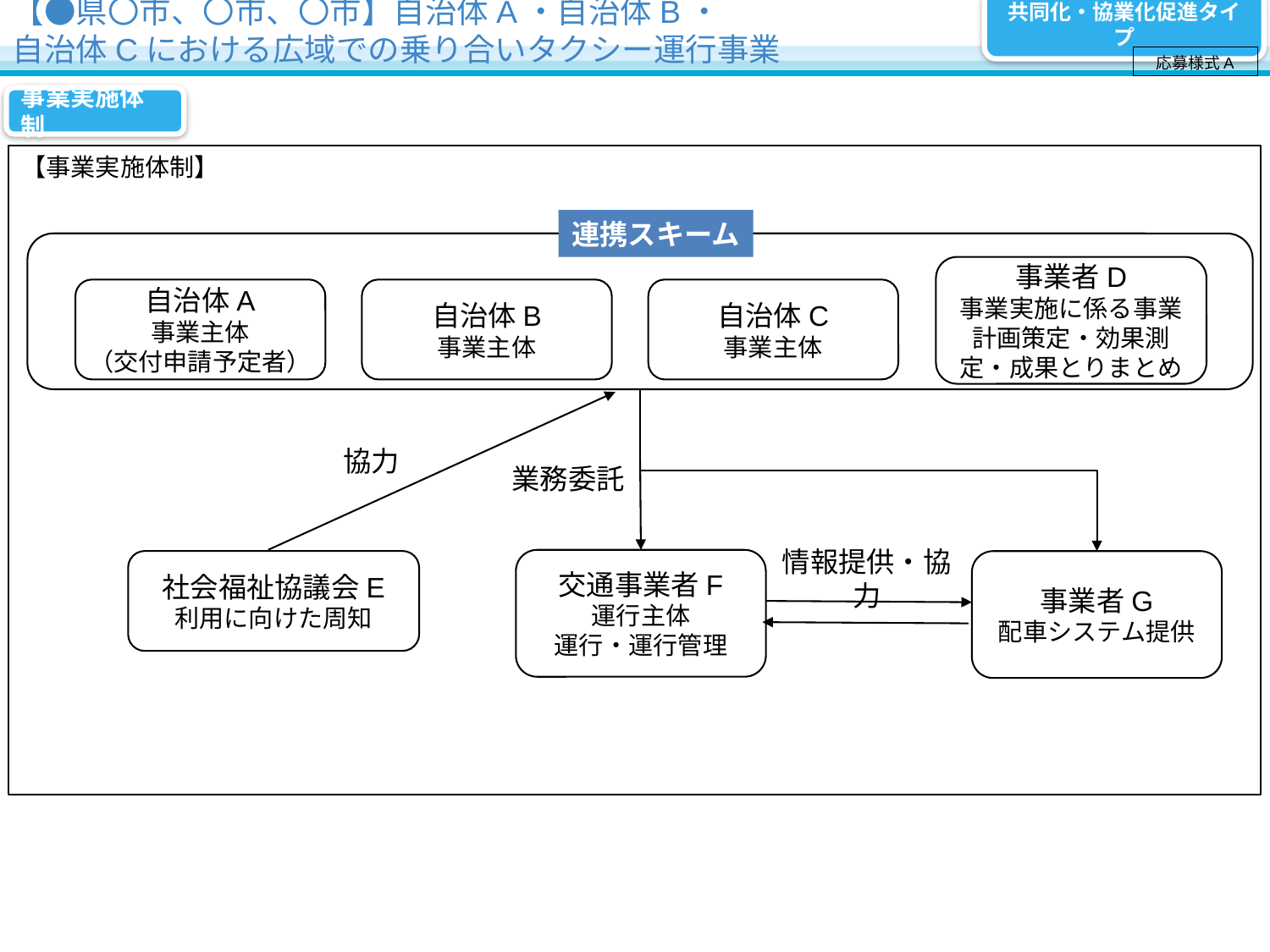

【●県〇市、〇市、〇市】自治体A・自治体B・
自治体Cにおける広域での乗り合いタクシー運行事業
共同化・協業化促進タイプ
応募様式A
事業実施体制
【事業実施体制】
連携スキーム

事業者D
事業実施に係る事業計画策定・効果測定・成果とりまとめ
自治体A
事業主体
（交付申請予定者）
自治体B
事業主体
自治体C
事業主体
協力
業務委託
交通事業者F
運行主体
運行・運行管理
社会福祉協議会E
利用に向けた周知
事業者G
配車システム提供
情報提供・協力